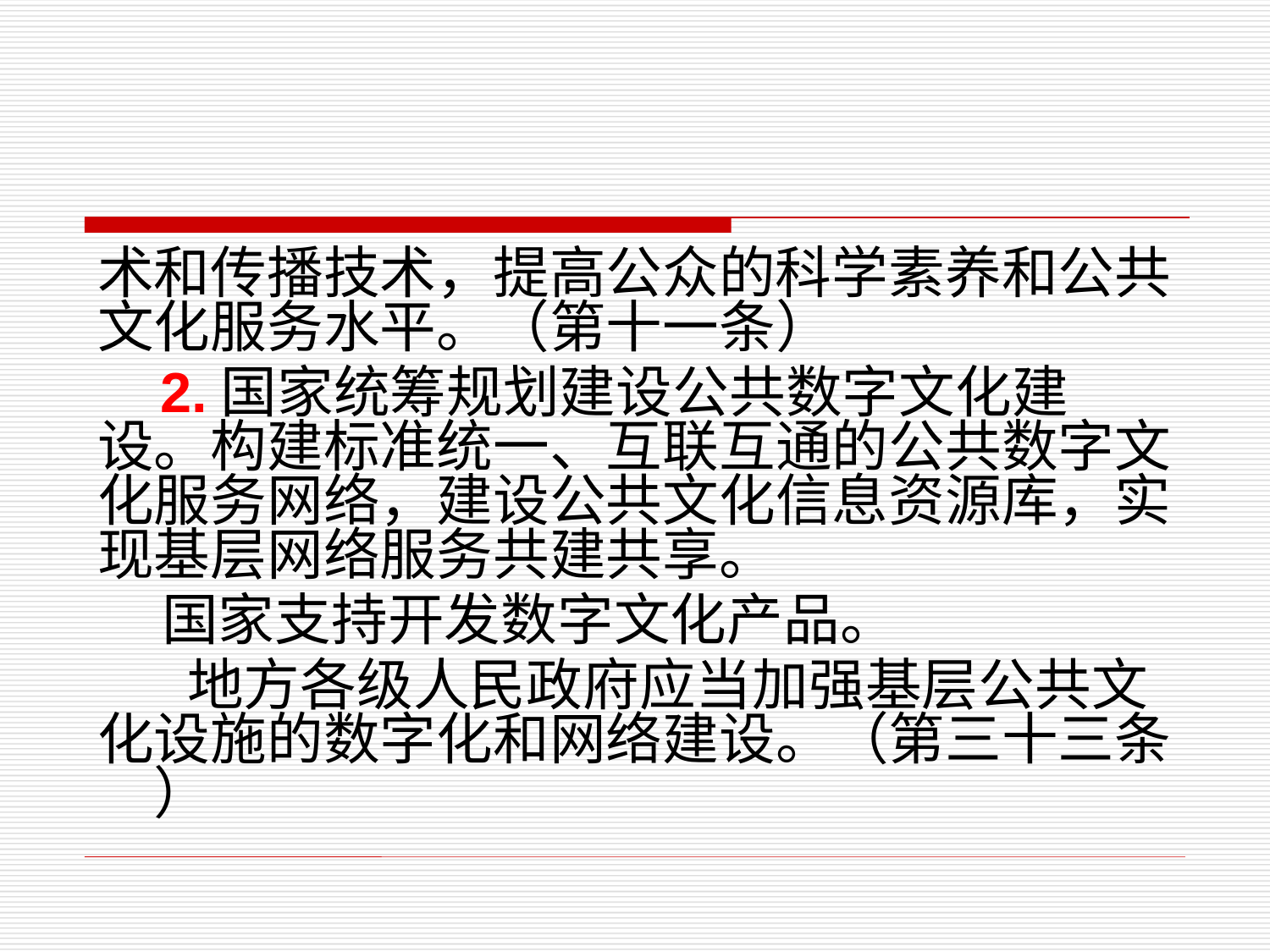

术和传播技术，提高公众的科学素养和公共文化服务水平。（第十一条）
    2.国家统筹规划建设公共数字文化建设。构建标准统一、互联互通的公共数字文化服务网络，建设公共文化信息资源库，实现基层网络服务共建共享。
    国家支持开发数字文化产品。
      地方各级人民政府应当加强基层公共文化设施的数字化和网络建设。（第三十三条　）